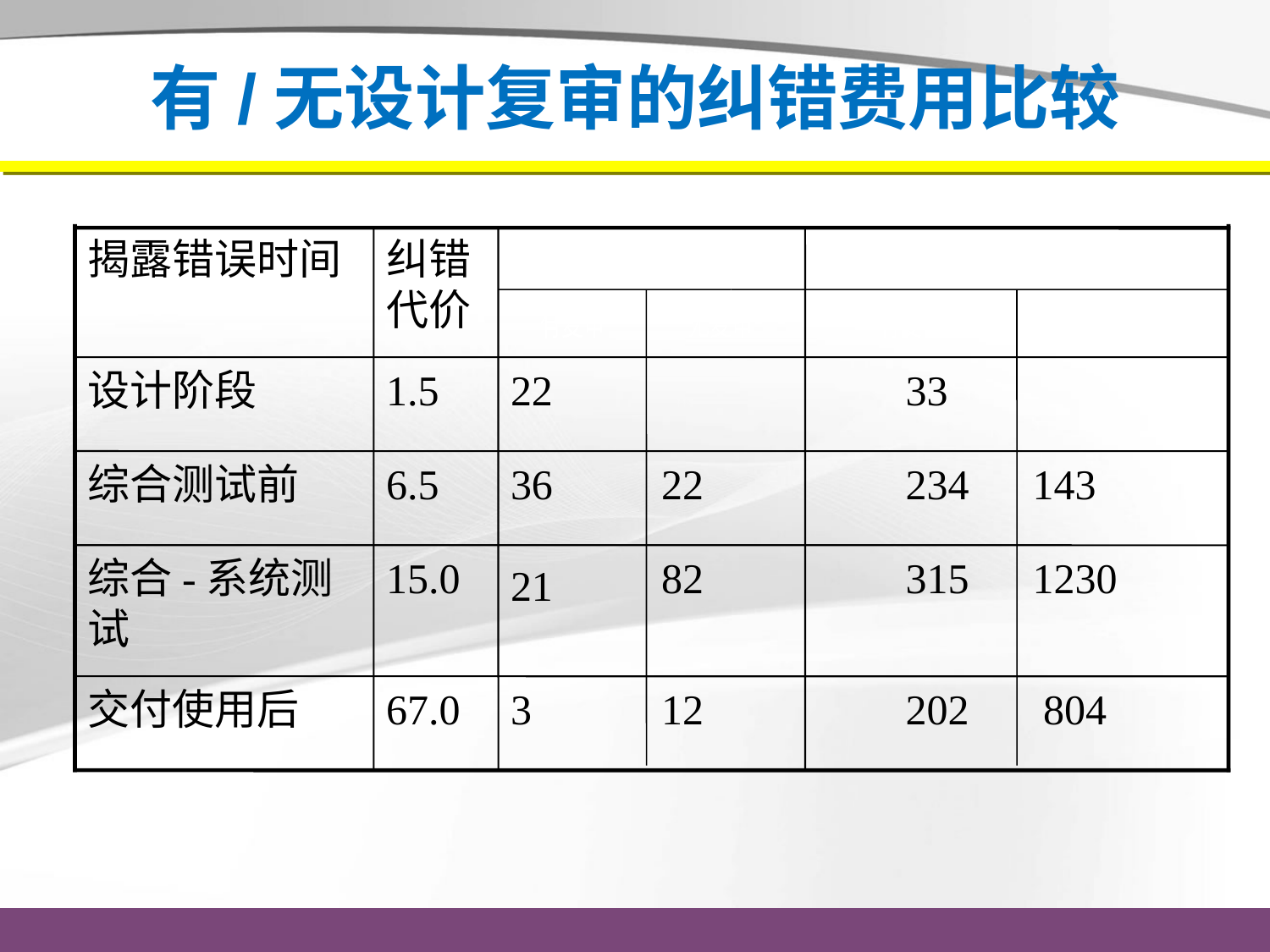

# 有/无设计复审的纠错费用比较
揭露错误时间

纠错代价

差错个数
费用总计

有复审
无复审
有复审
无复审
设计阶段

1.5
22

33
综合测试前

6.5
36	21
22

234      143
综合-系统测试

15.0

82

315      1230
交付使用后

67.0
3
12

202       804